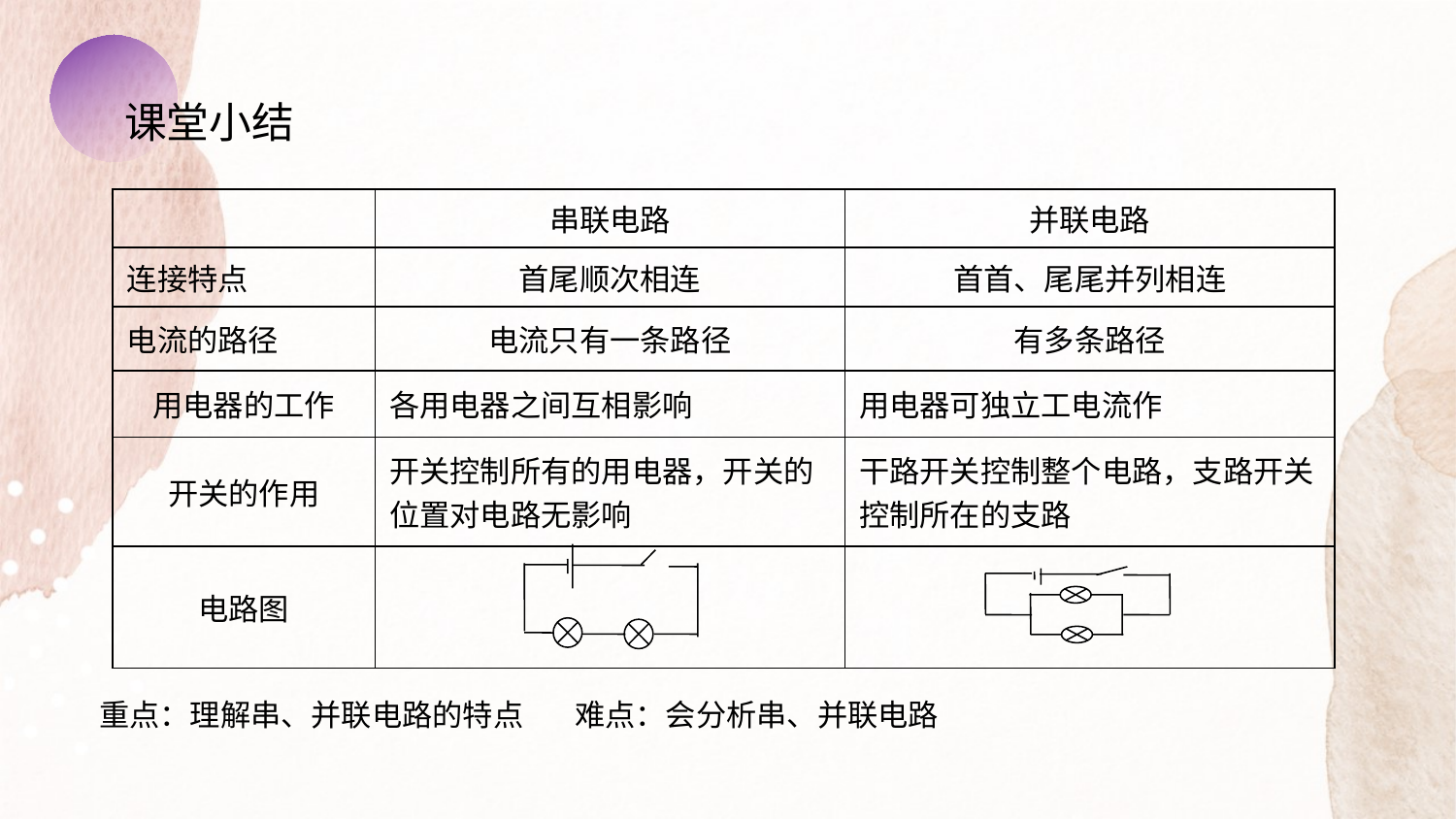

课堂小结
|  | 串联电路 | 并联电路 |
| --- | --- | --- |
| 连接特点 | 首尾顺次相连 | 首首、尾尾并列相连 |
| 电流的路径 | 电流只有一条路径 | 有多条路径 |
| 用电器的工作 | 各用电器之间互相影响 | 用电器可独立工电流作 |
| 开关的作用 | 开关控制所有的用电器，开关的位置对电路无影响 | 干路开关控制整个电路，支路开关控制所在的支路 |
| 电路图 |  |  |

重点：理解串、并联电路的特点
难点：会分析串、并联电路